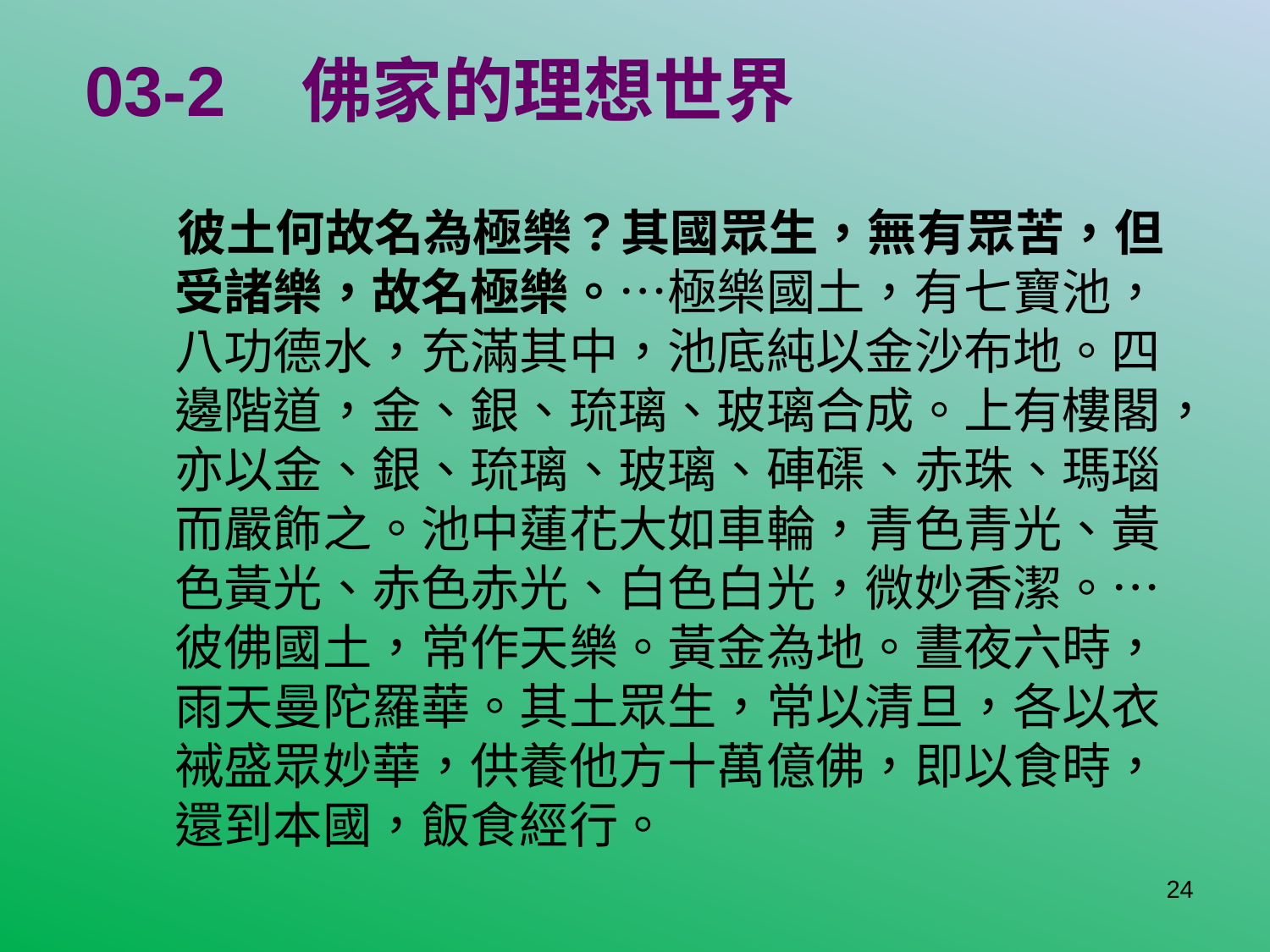

# 03-2   佛家的理想世界
彼土何故名為極樂？其國眾生，無有眾苦，但受諸樂，故名極樂。…極樂國土，有七寶池，八功德水，充滿其中，池底純以金沙布地。四邊階道，金、銀、琉璃、玻璃合成。上有樓閣，亦以金、銀、琉璃、玻璃、硨磲、赤珠、瑪瑙而嚴飾之。池中蓮花大如車輪，青色青光、黃色黃光、赤色赤光、白色白光，微妙香潔。…彼佛國土，常作天樂。黃金為地。晝夜六時，雨天曼陀羅華。其土眾生，常以清旦，各以衣祴盛眾妙華，供養他方十萬億佛，即以食時，還到本國，飯食經行。

24